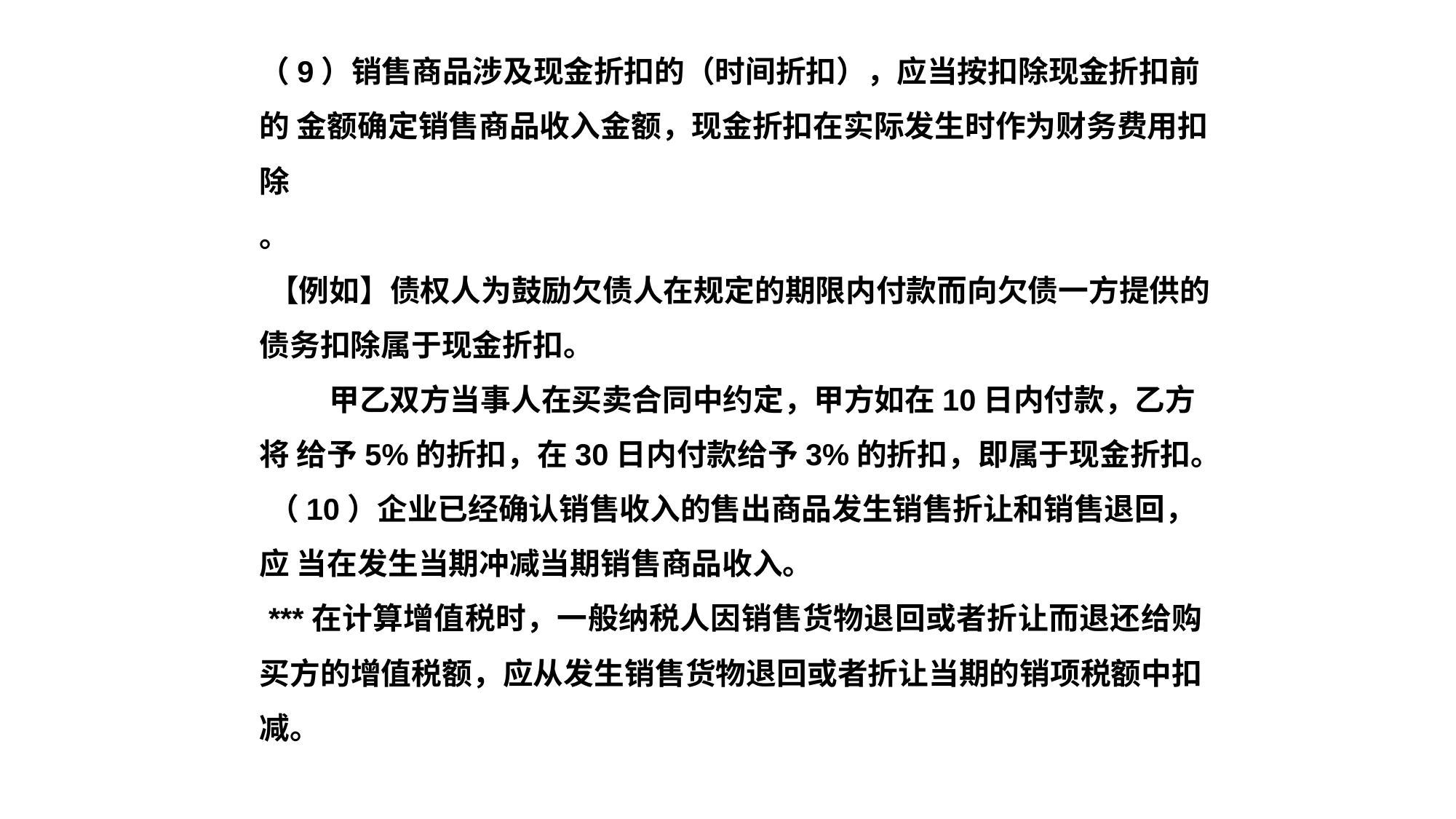

（9）销售商品涉及现金折扣的（时间折扣），应当按扣除现金折扣前的 金额确定销售商品收入金额，现金折扣在实际发生时作为财务费用扣除
。
【例如】债权人为鼓励欠债人在规定的期限内付款而向欠债一方提供的 债务扣除属于现金折扣。
甲乙双方当事人在买卖合同中约定，甲方如在10日内付款，乙方将 给予5%的折扣，在30日内付款给予3%的折扣，即属于现金折扣。
（10）企业已经确认销售收入的售出商品发生销售折让和销售退回，应 当在发生当期冲减当期销售商品收入。
***在计算增值税时，一般纳税人因销售货物退回或者折让而退还给购 买方的增值税额，应从发生销售货物退回或者折让当期的销项税额中扣 减。